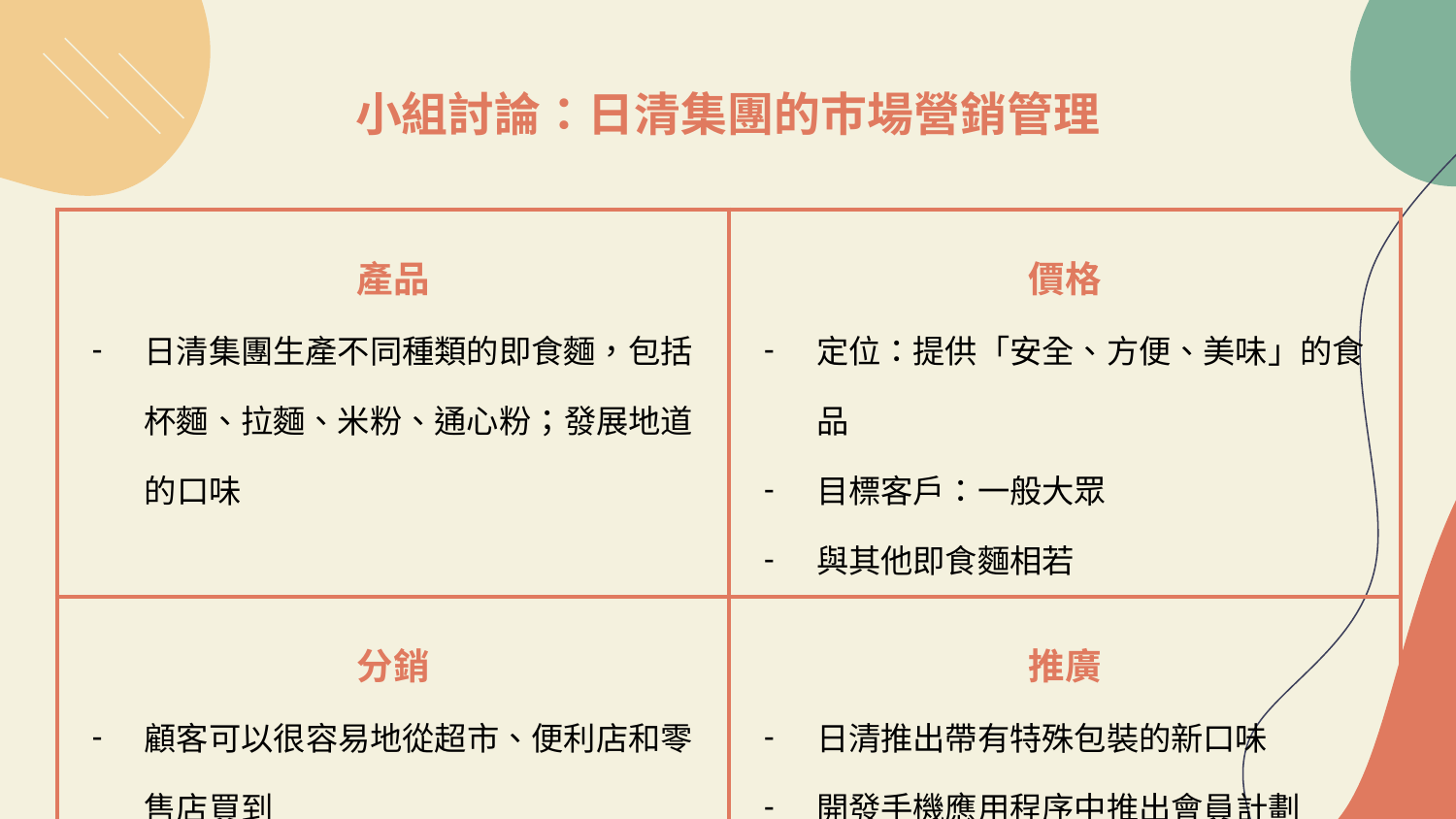

# 小組討論：日清集團的巿場營銷管理
| 產品 日清集團生產不同種類的即食麵，包括杯麵、拉麵、米粉、通心粉；發展地道的口味 | 價格 定位：提供「安全、方便、美味」的食品 目標客戶：一般大眾 與其他即食麵相若 |
| --- | --- |
| 分銷 顧客可以很容易地從超市、便利店和零售店買到 | 推廣 日清推出帶有特殊包裝的新口味 開發手機應用程序中推出會員計劃 |